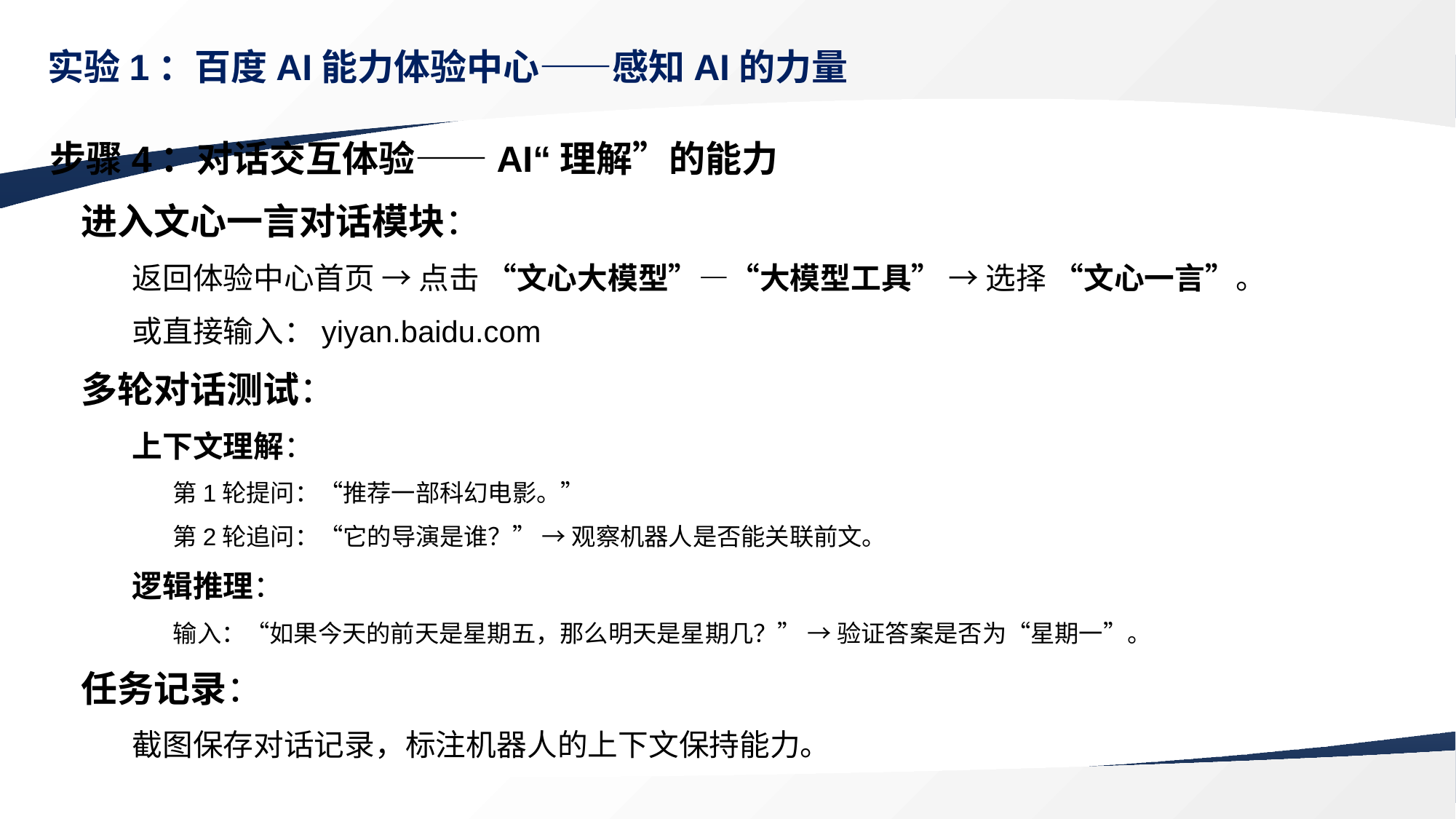

# 实验1：百度AI能力体验中心——感知AI的力量
步骤4：对话交互体验——AI“理解”的能力
进入文心一言对话模块：
返回体验中心首页 → 点击 “文心大模型”—“大模型工具” → 选择 “文心一言”。
或直接输入：yiyan.baidu.com
多轮对话测试：
上下文理解：
第1轮提问：“推荐一部科幻电影。”
第2轮追问：“它的导演是谁？” → 观察机器人是否能关联前文。
逻辑推理：
输入：“如果今天的前天是星期五，那么明天是星期几？” → 验证答案是否为“星期一”。
任务记录：
截图保存对话记录，标注机器人的上下文保持能力。